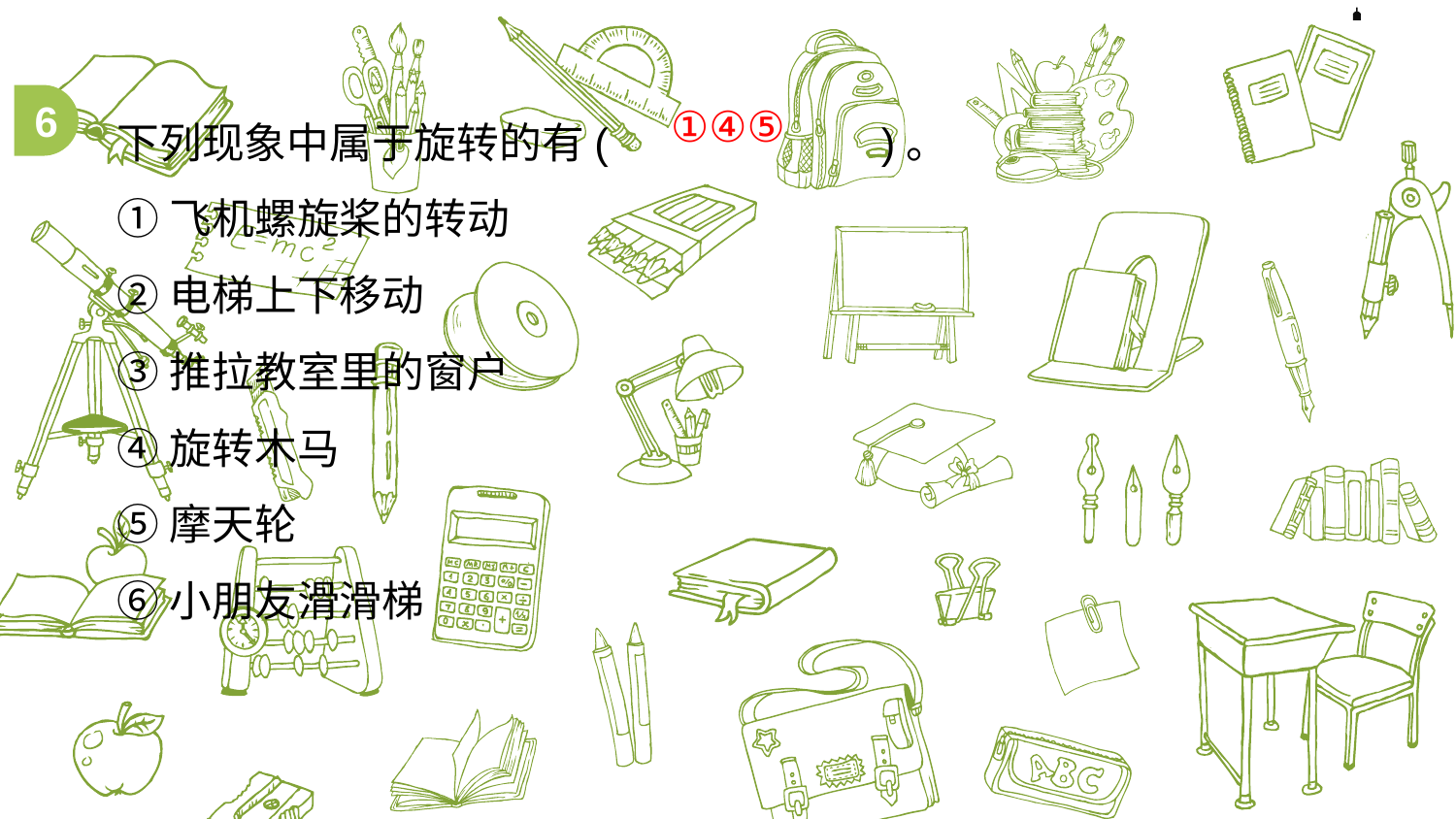

6
下列现象中属于旋转的有(                       )。
①飞机螺旋桨的转动
②电梯上下移动
③推拉教室里的窗户
④旋转木马
⑤摩天轮
⑥小朋友滑滑梯

①④⑤